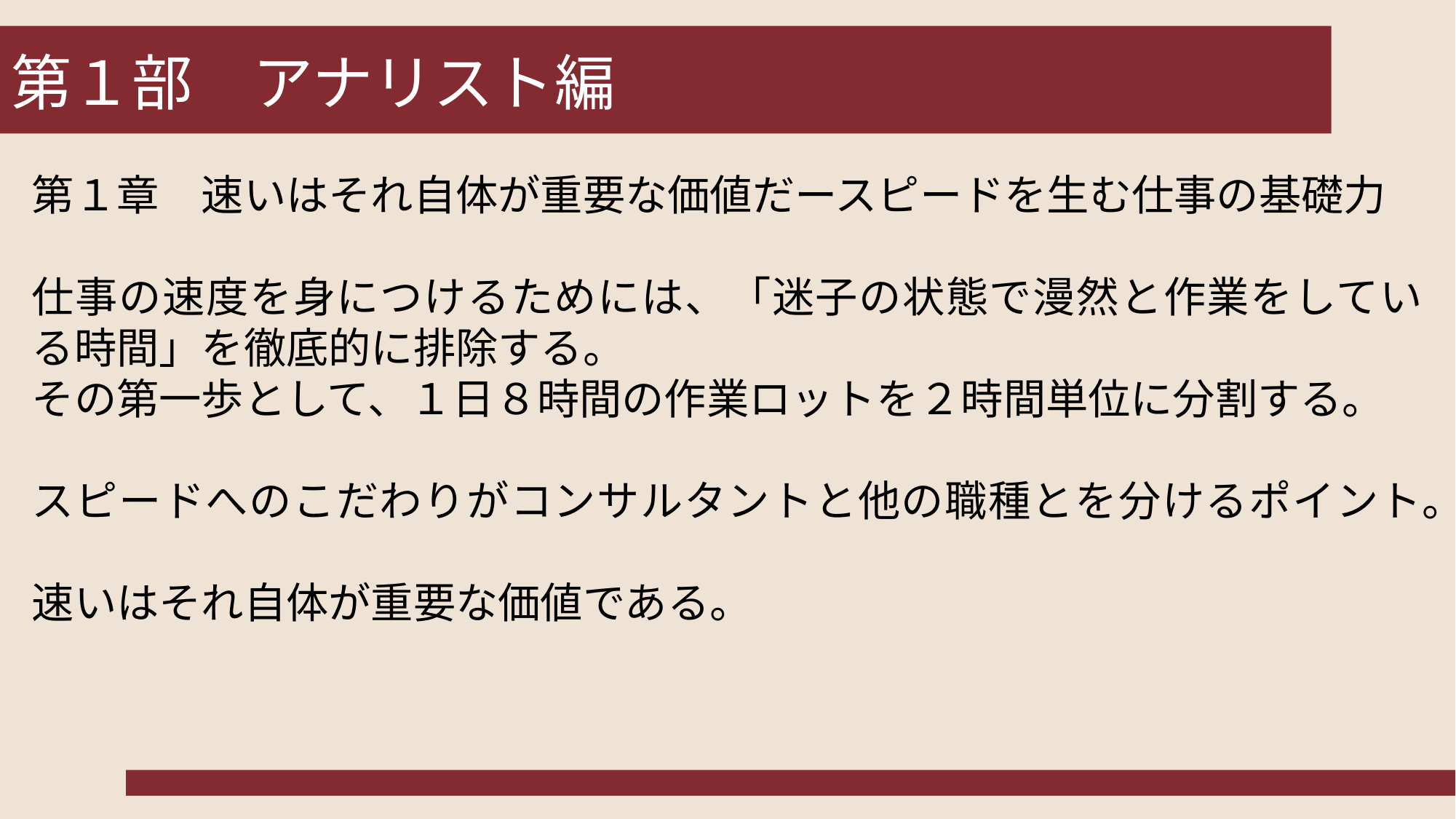

# 第１部　アナリスト編
第１章　速いはそれ自体が重要な価値だースピードを生む仕事の基礎力

仕事の速度を身につけるためには、「迷子の状態で漫然と作業をしている時間」を徹底的に排除する。
その第一歩として、１日８時間の作業ロットを２時間単位に分割する。

スピードへのこだわりがコンサルタントと他の職種とを分けるポイント。

速いはそれ自体が重要な価値である。
4